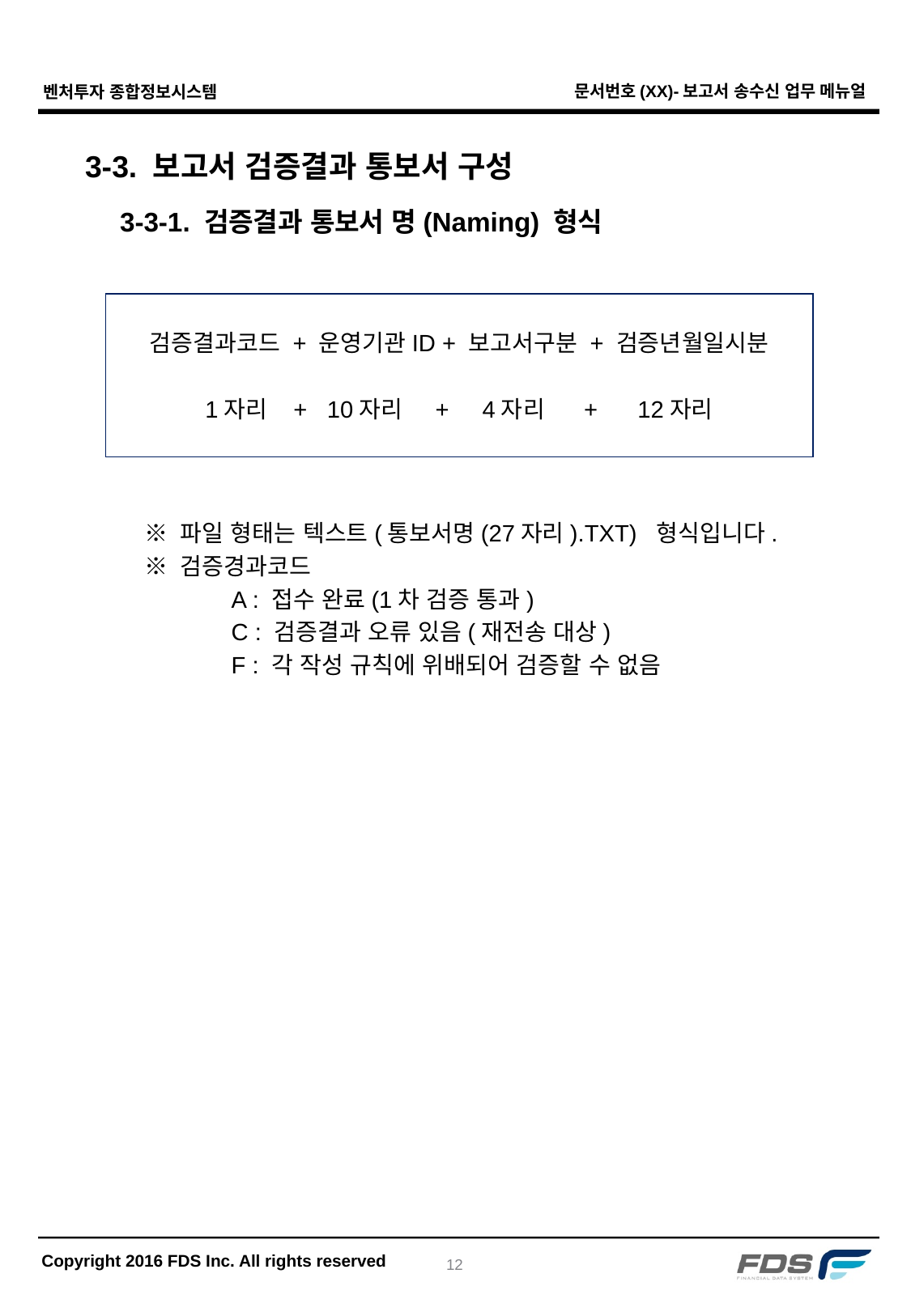

3-3. 보고서 검증결과 통보서 구성
3-3-1. 검증결과 통보서 명(Naming) 형식
검증결과코드 + 운영기관ID + 보고서구분 + 검증년월일시분

  1자리   +   10자리    +     4자리     +      12자리
    ※ 파일 형태는 텍스트(통보서명(27자리).TXT)  형식입니다.
    ※ 검증경과코드
                 A : 접수 완료(1차 검증 통과)
                 C : 검증결과 오류 있음(재전송 대상)
                 F : 각 작성 규칙에 위배되어 검증할 수 없음
12